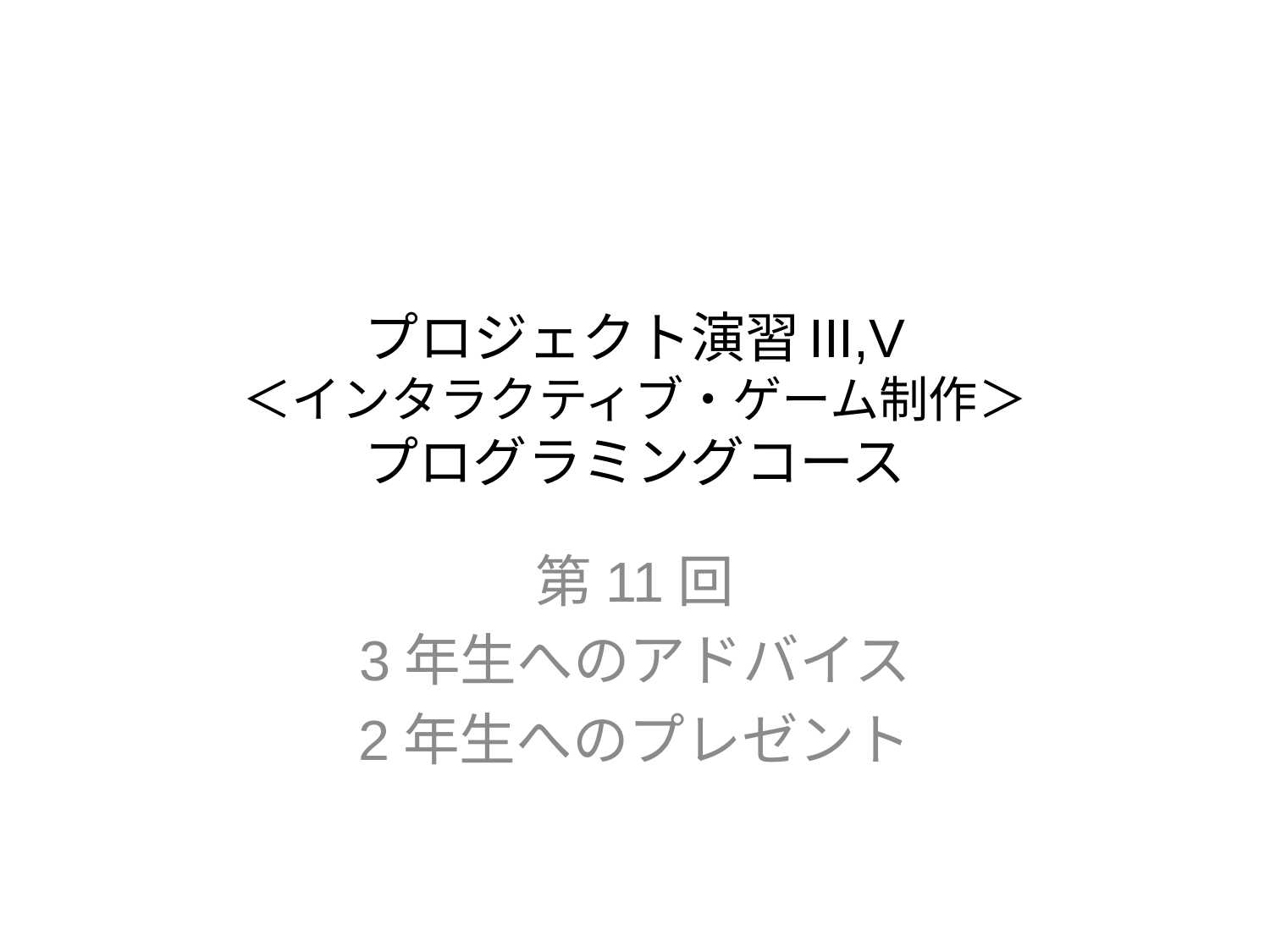

# プロジェクト演習III,V ＜インタラクティブ・ゲーム制作＞ プログラミングコース
第11回
3年生へのアドバイス
2年生へのプレゼント